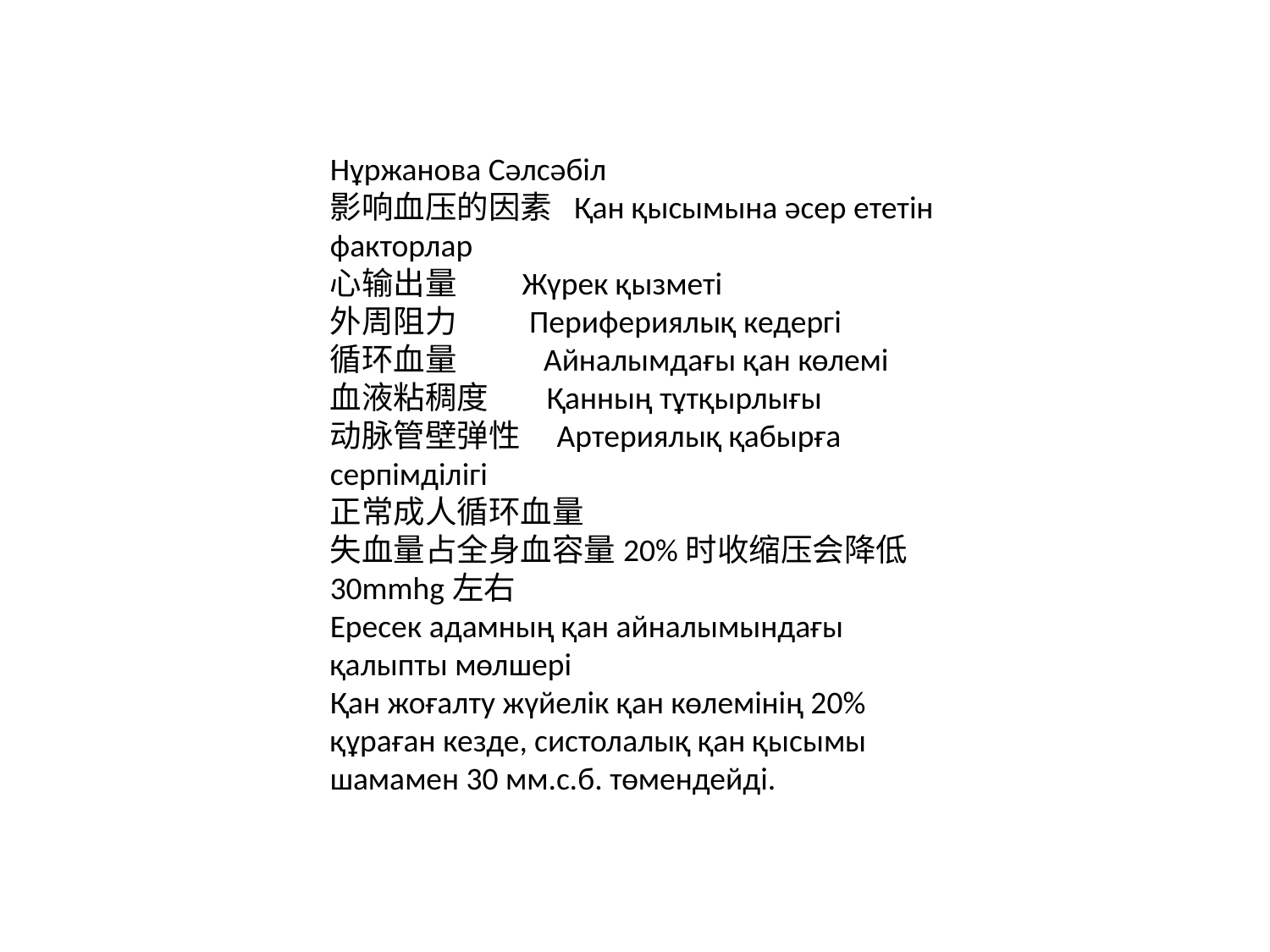

Нұржанова Сәлсәбіл
影响血压的因素  Қан қысымына әсер ететін факторлар
心输出量        Жүрек қызметі
外周阻力         Перифериялық кедергі
循环血量           Айналымдағы қан көлемі
血液粘稠度       Қанның тұтқырлығы
动脉管壁弹性    Артериялық қабырға серпімділігі
正常成人循环血量
失血量占全身血容量20%时收缩压会降低30mmhg左右
Ересек адамның қан айналымындағы қалыпты мөлшері
Қан жоғалту жүйелік қан көлемінің 20% құраған кезде, систолалық қан қысымы шамамен 30 мм.с.б. төмендейді.